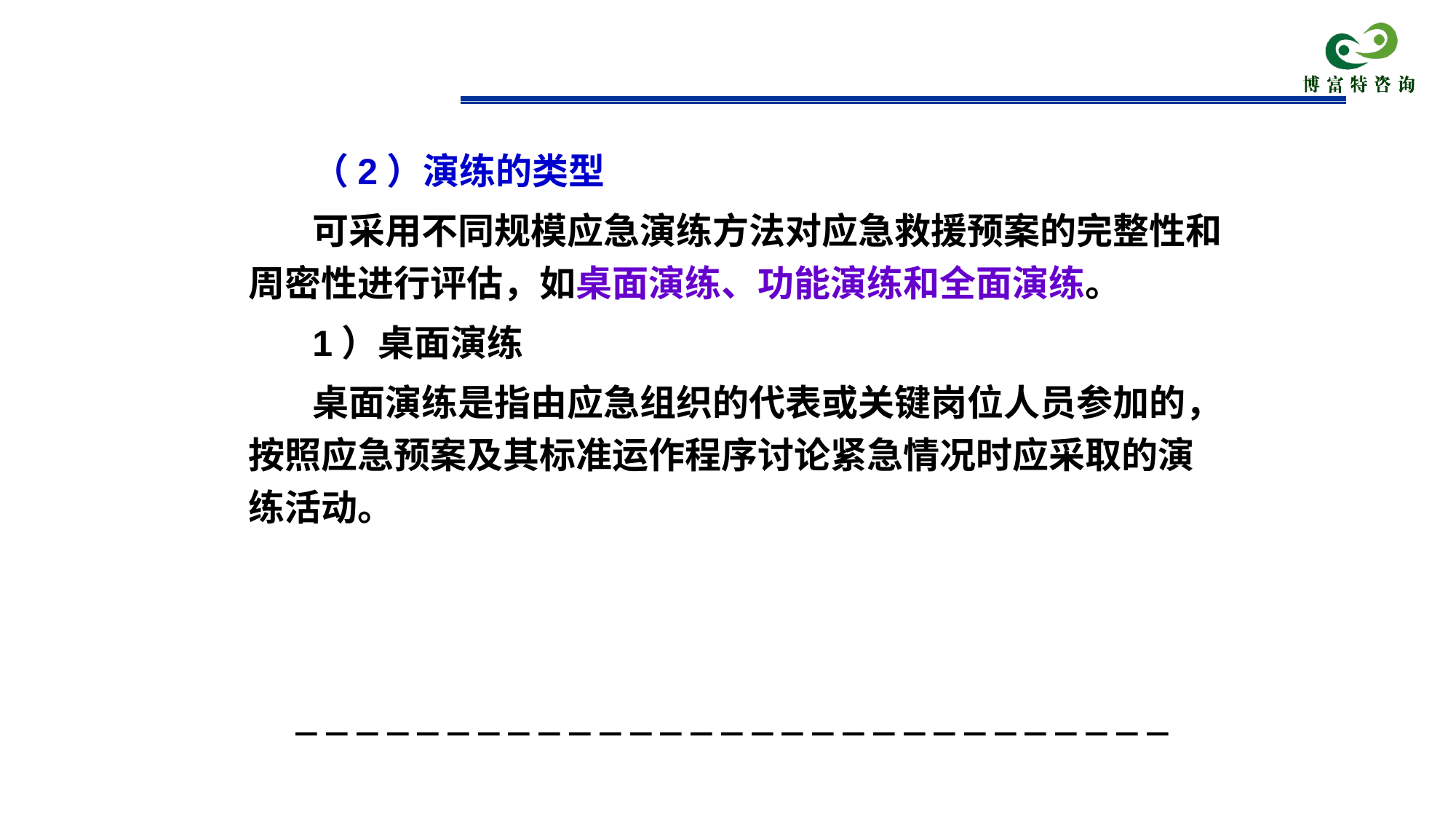

（2）演练的类型
可采用不同规模应急演练方法对应急救援预案的完整性和周密性进行评估，如桌面演练、功能演练和全面演练。
1）桌面演练
桌面演练是指由应急组织的代表或关键岗位人员参加的，按照应急预案及其标准运作程序讨论紧急情况时应采取的演练活动。
－－－－－－－－－－－－－－－－－－－－－－－－－－－－－